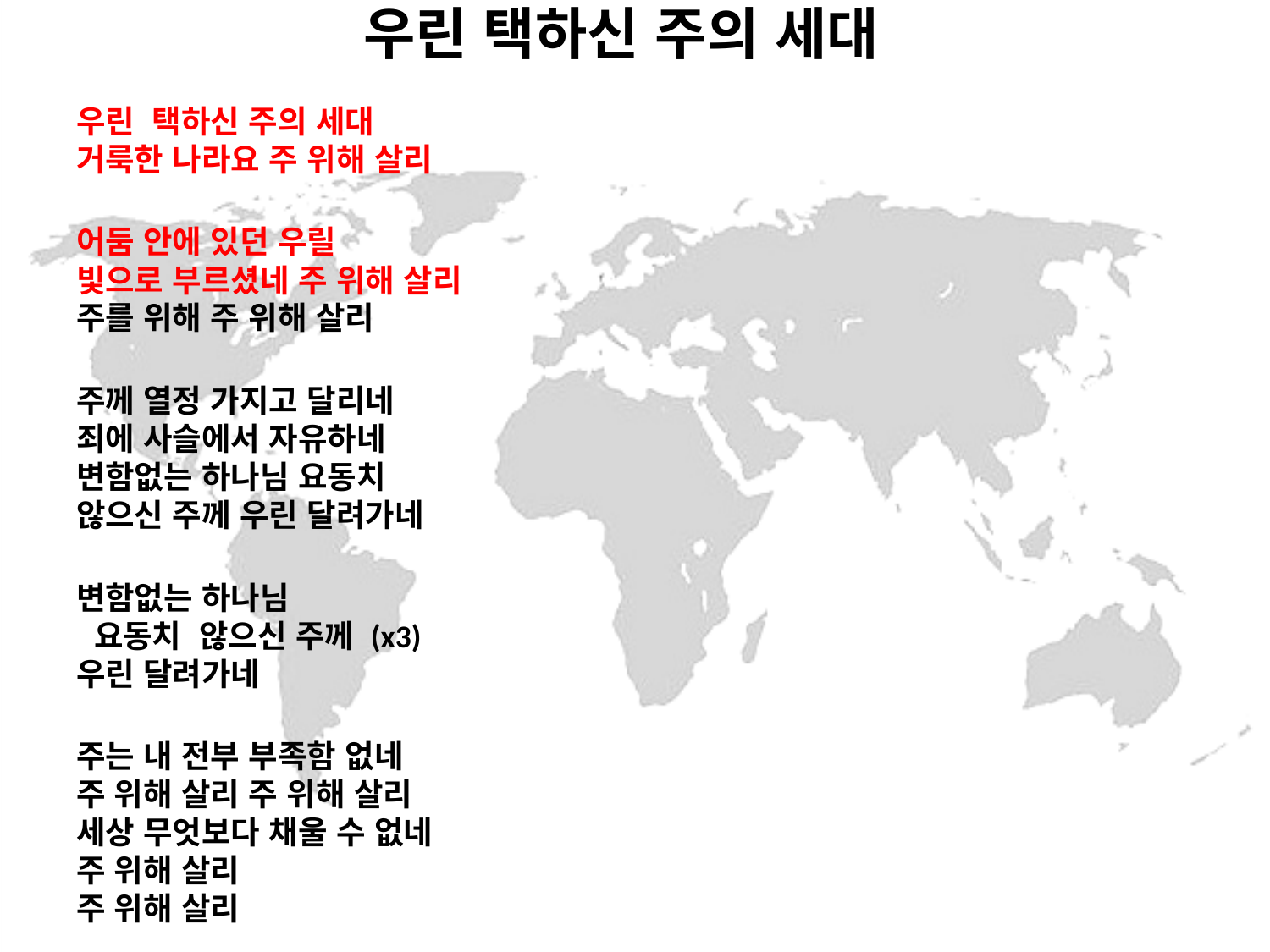

# 우린 택하신 주의 세대
우린  택하신 주의 세대
거룩한 나라요 주 위해 살리
어둠 안에 있던 우릴              빛으로 부르셨네 주 위해 살리
주를 위해 주 위해 살리
주께 열정 가지고 달리네
죄에 사슬에서 자유하네
변함없는 하나님 요동치
않으신 주께 우린 달려가네
변함없는 하나님                             요동치  않으신 주께 (x3)
우린 달려가네
주는 내 전부 부족함 없네
주 위해 살리 주 위해 살리
세상 무엇보다 채울 수 없네
주 위해 살리
주 위해 살리